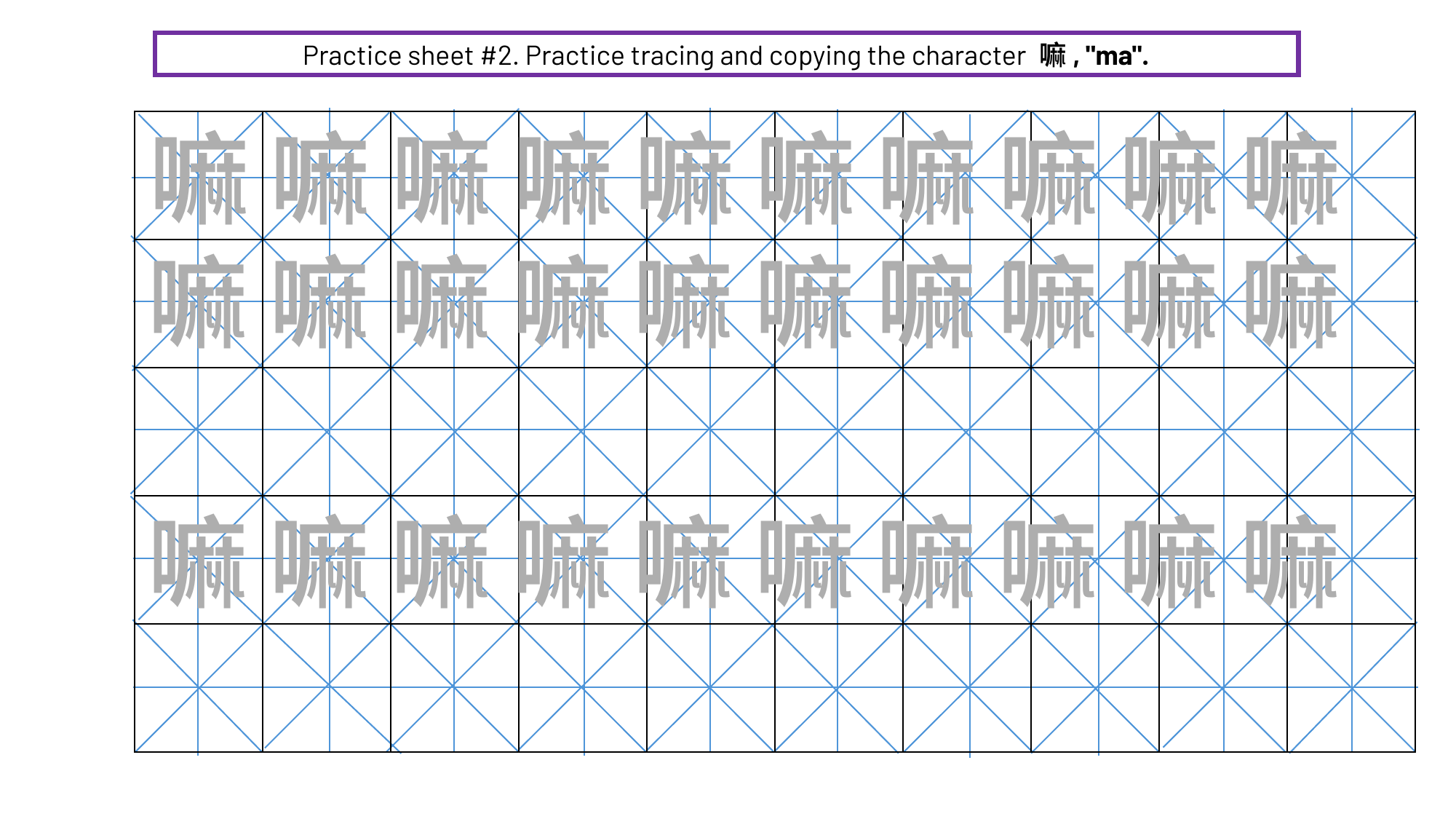

Practice sheet #2. Practice tracing and copying the character 嘛, "ma".

嘛 嘛 嘛 嘛 嘛 嘛 嘛 嘛 嘛 嘛
|  |  |  |  |  |  |  |  |  |  |
| --- | --- | --- | --- | --- | --- | --- | --- | --- | --- |
|  |  |  |  |  |  |  |  |  |  |
|  |  |  |  |  |  |  |  |  |  |
|  |  |  |  |  |  |  |  |  |  |
|  |  |  |  |  |  |  |  |  |  |
嘛 嘛 嘛 嘛 嘛 嘛 嘛 嘛 嘛 嘛

嘛 嘛 嘛 嘛 嘛 嘛 嘛 嘛 嘛 嘛